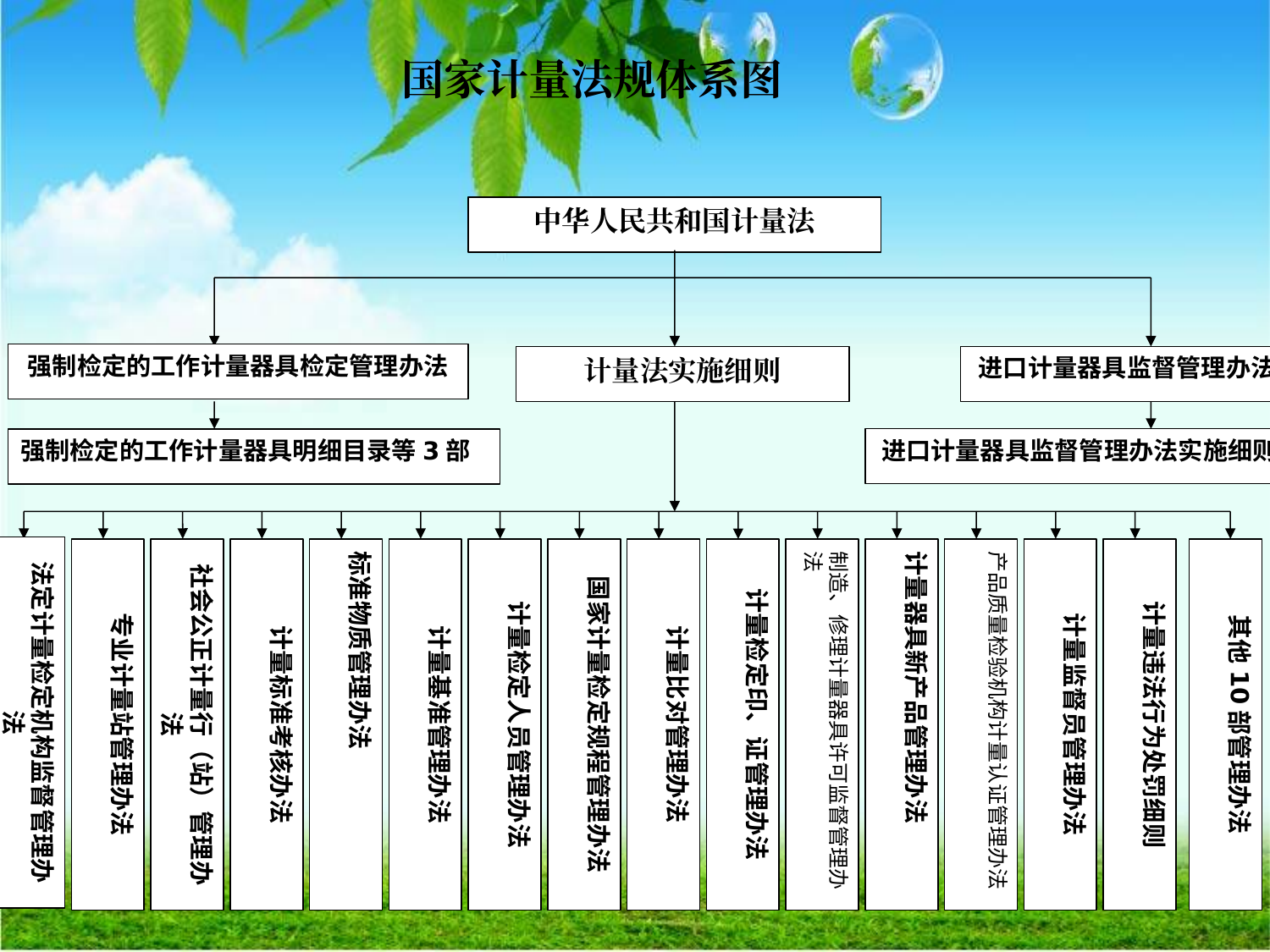

国家计量法规体系图

中华人民共和国计量法

强制检定的工作计量器具检定管理办法
计量法实施细则
进口计量器具监督管理办法

进口计量器具监督管理办法实施细则
强制检定的工作计量器具明细目录等3部

法定计量检定机构监督管理办法
专业计量站管理办法
社会公正计量行（站）管理办法
计量标准考核办法
标准物质管理办法

计量基准管理办法
计量检定人员管理办法
国家计量检定规程管理办法
计量比对管理办法
计量检定印、证管理办法
制造、修理计量器具许可监督管理办法
计量器具新产品管理办法

产品质量检验机构计量认证管理办法
计量监督员管理办法
计量违法行为处罚细则
其他10部管理办法